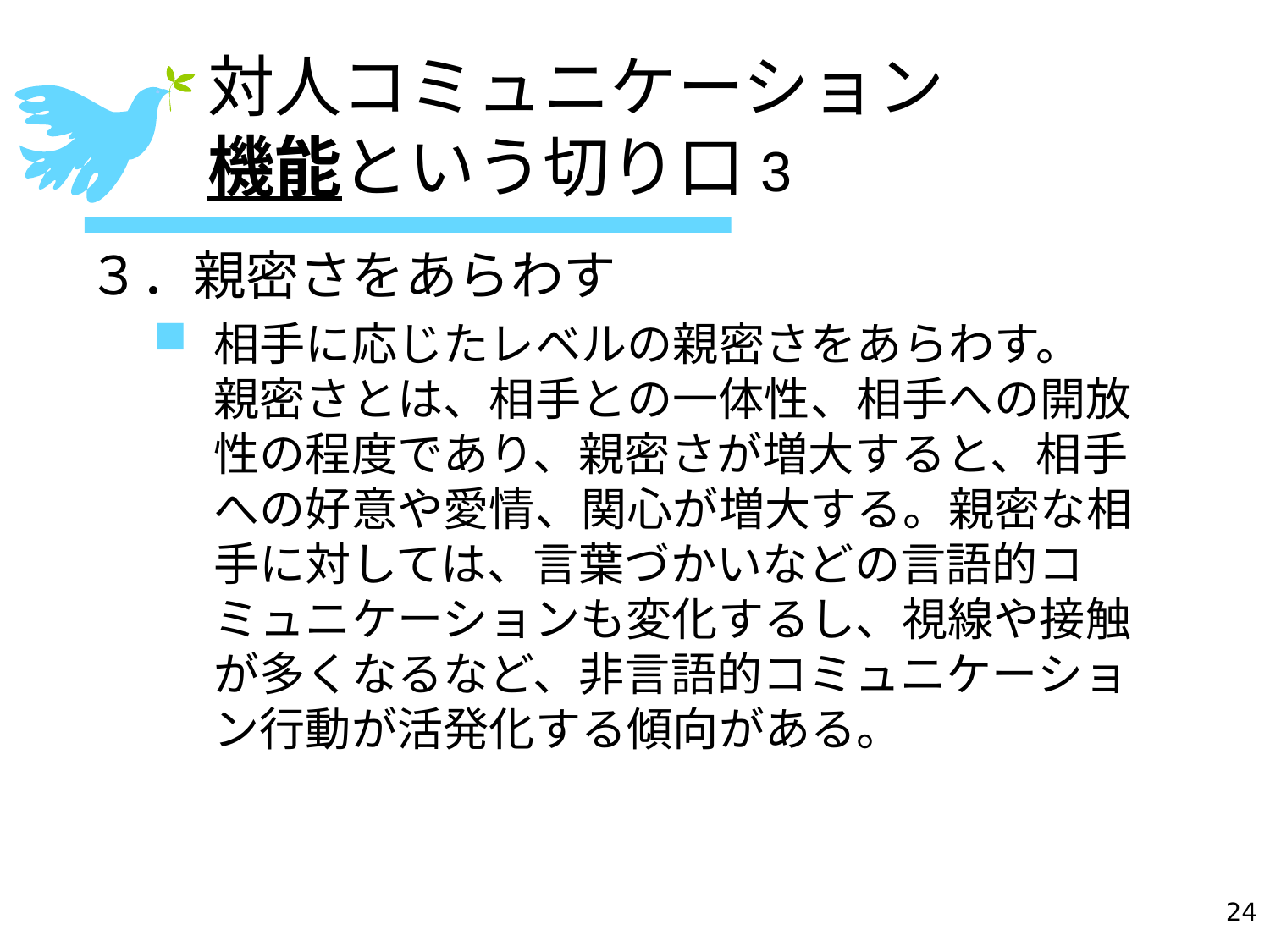

# 対人コミュニケーション 機能という切り口3
３．親密さをあらわす
相手に応じたレベルの親密さをあらわす。
親密さとは、相手との一体性、相手への開放性の程度であり、親密さが増大すると、相手への好意や愛情、関心が増大する。親密な相手に対しては、言葉づかいなどの言語的コミュニケーションも変化するし、視線や接触が多くなるなど、非言語的コミュニケーション行動が活発化する傾向がある。

24